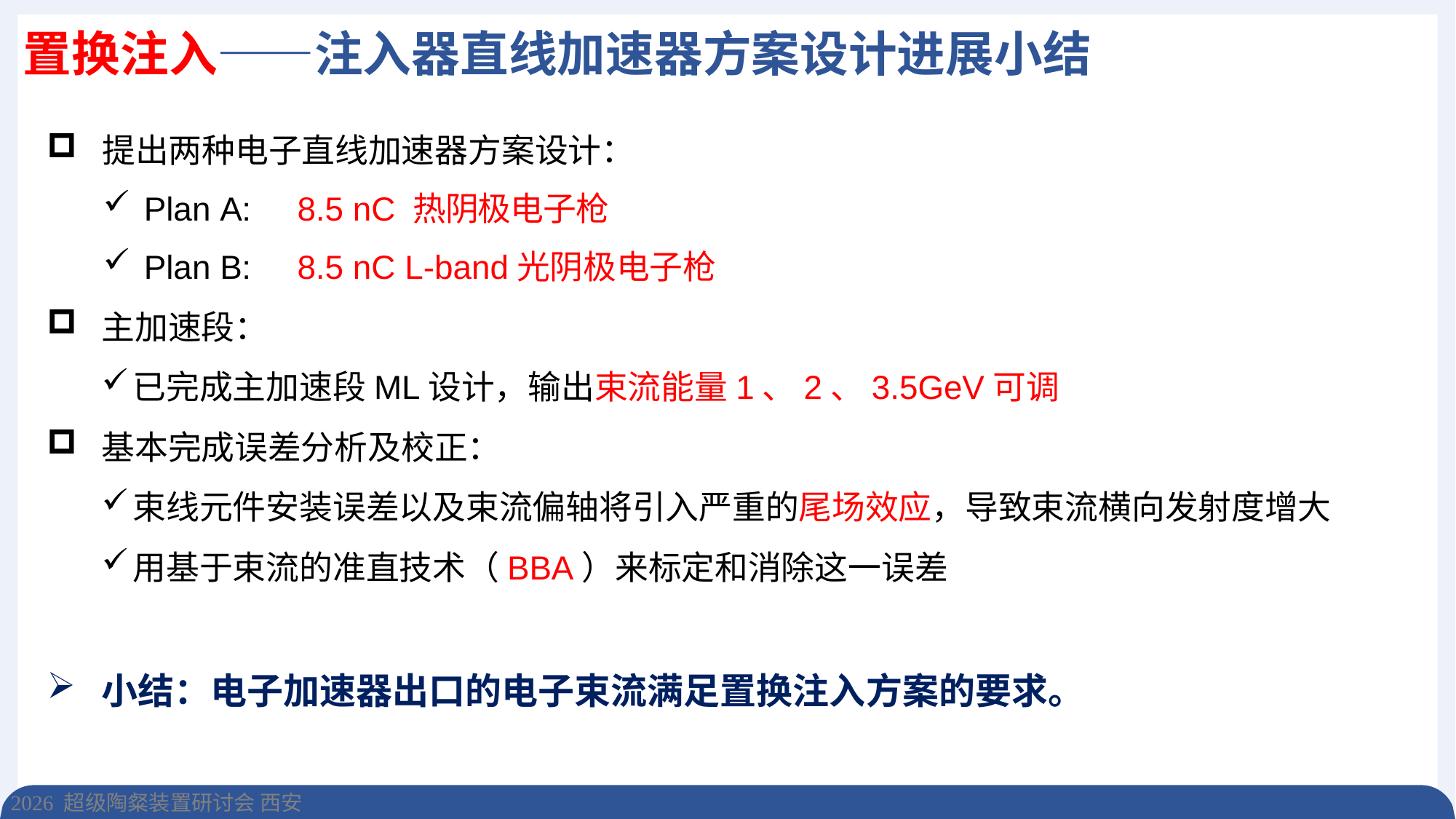

置换注入——注入器直线加速器方案设计进展小结
  提出两种电子直线加速器方案设计：
Plan A:	8.5 nC 热阴极电子枪
Plan B:	8.5 nC L-band光阴极电子枪
主加速段：
已完成主加速段ML设计，输出束流能量1、2、3.5GeV可调
基本完成误差分析及校正：
束线元件安装误差以及束流偏轴将引入严重的尾场效应，导致束流横向发射度增大
用基于束流的准直技术（BBA）来标定和消除这一误差

小结：电子加速器出口的电子束流满足置换注入方案的要求。
23